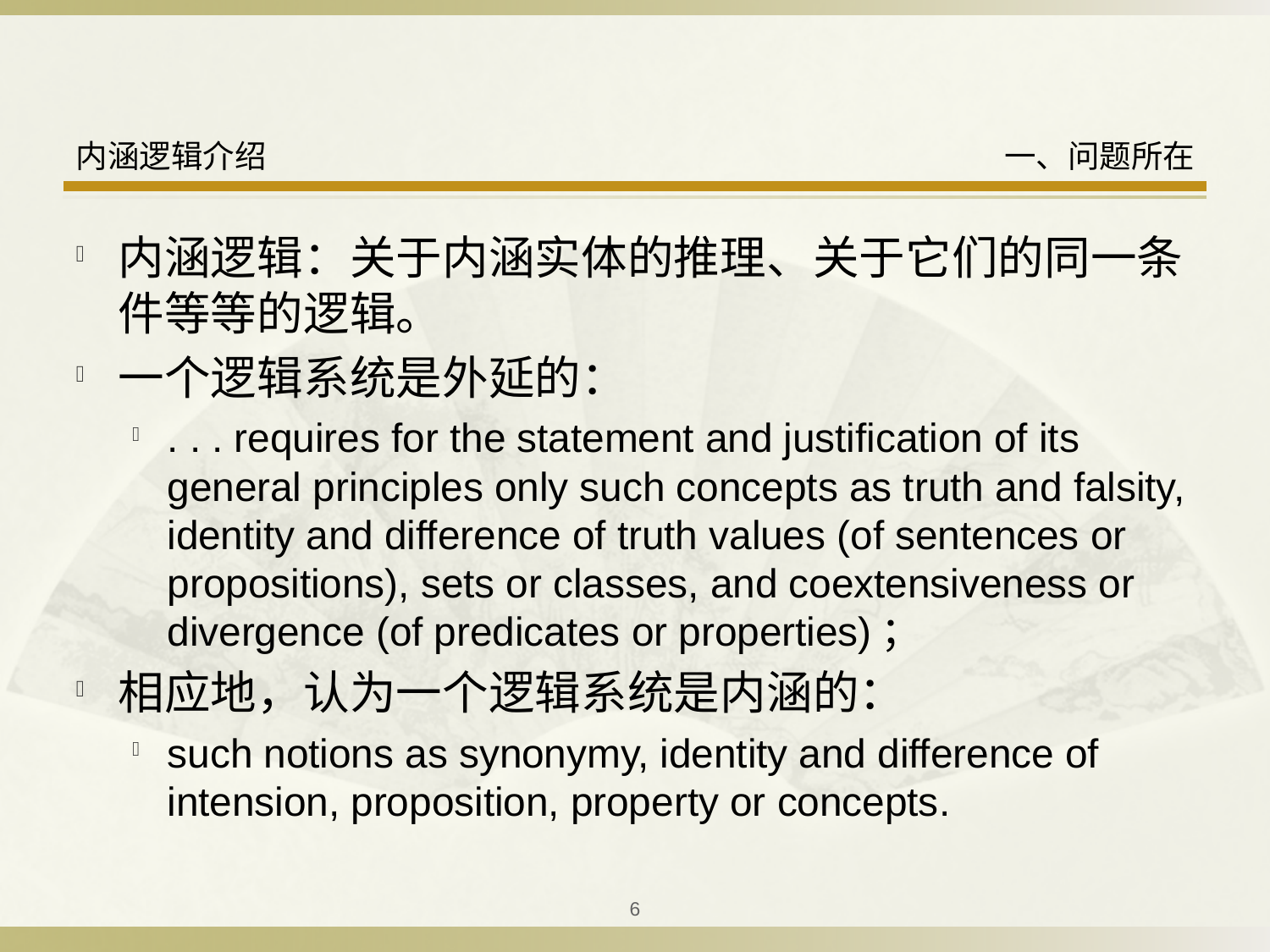

内涵逻辑：关于内涵实体的推理、关于它们的同一条件等等的逻辑。
一个逻辑系统是外延的：
. . . requires for the statement and justification of its general principles only such concepts as truth and falsity, identity and difference of truth values (of sentences or propositions), sets or classes, and coextensiveness or divergence (of predicates or properties)；
相应地，认为一个逻辑系统是内涵的：
such notions as synonymy, identity and difference of intension, proposition, property or concepts.
6